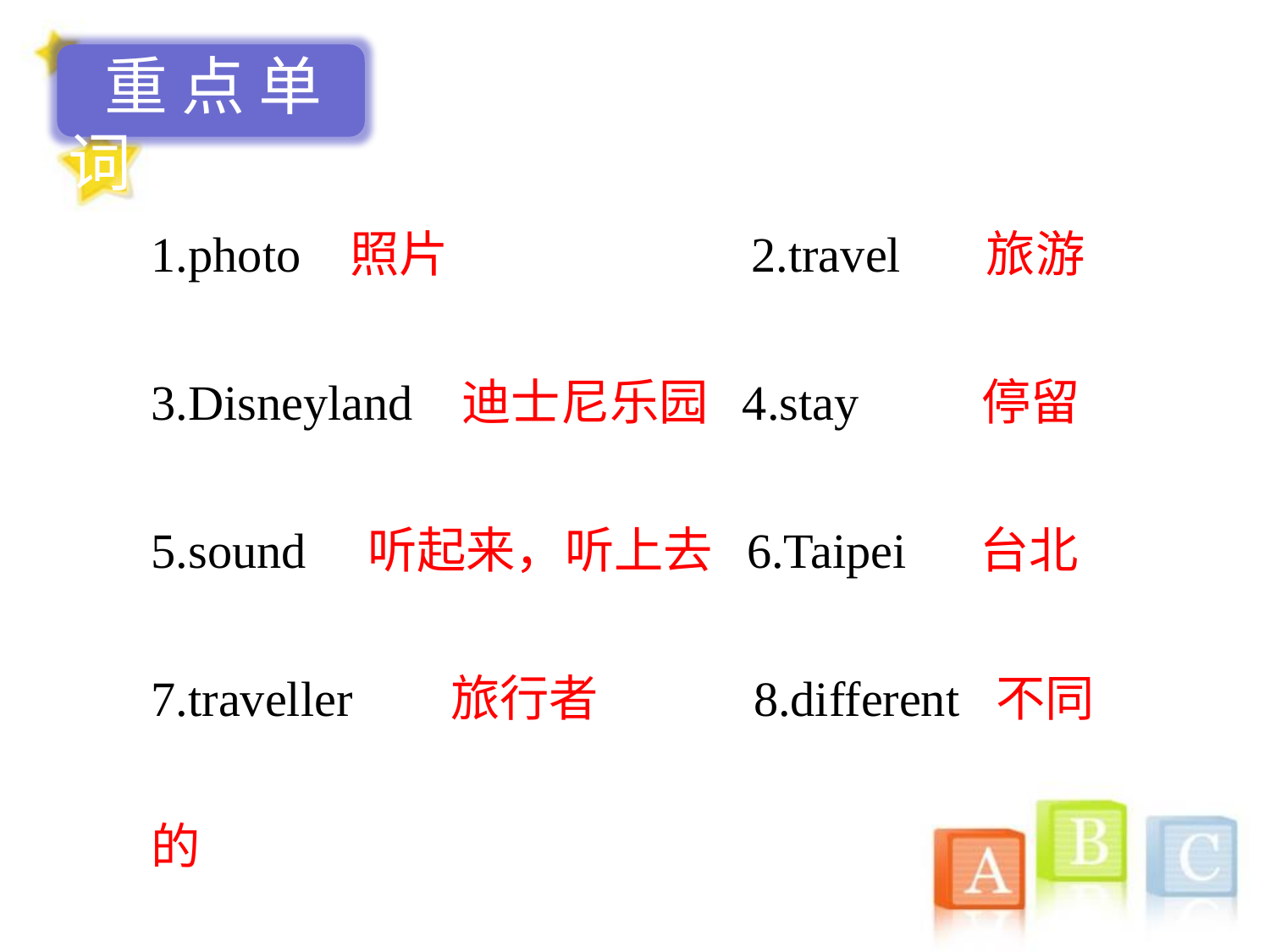

重点单词

1.photo   照片　　　             2.travel      旅游
3.Disneyland   迪士尼乐园  4.stay         停留
5.sound    听起来，听上去  6.Taipei     台北
7.traveller       旅行者             8.different  不同的